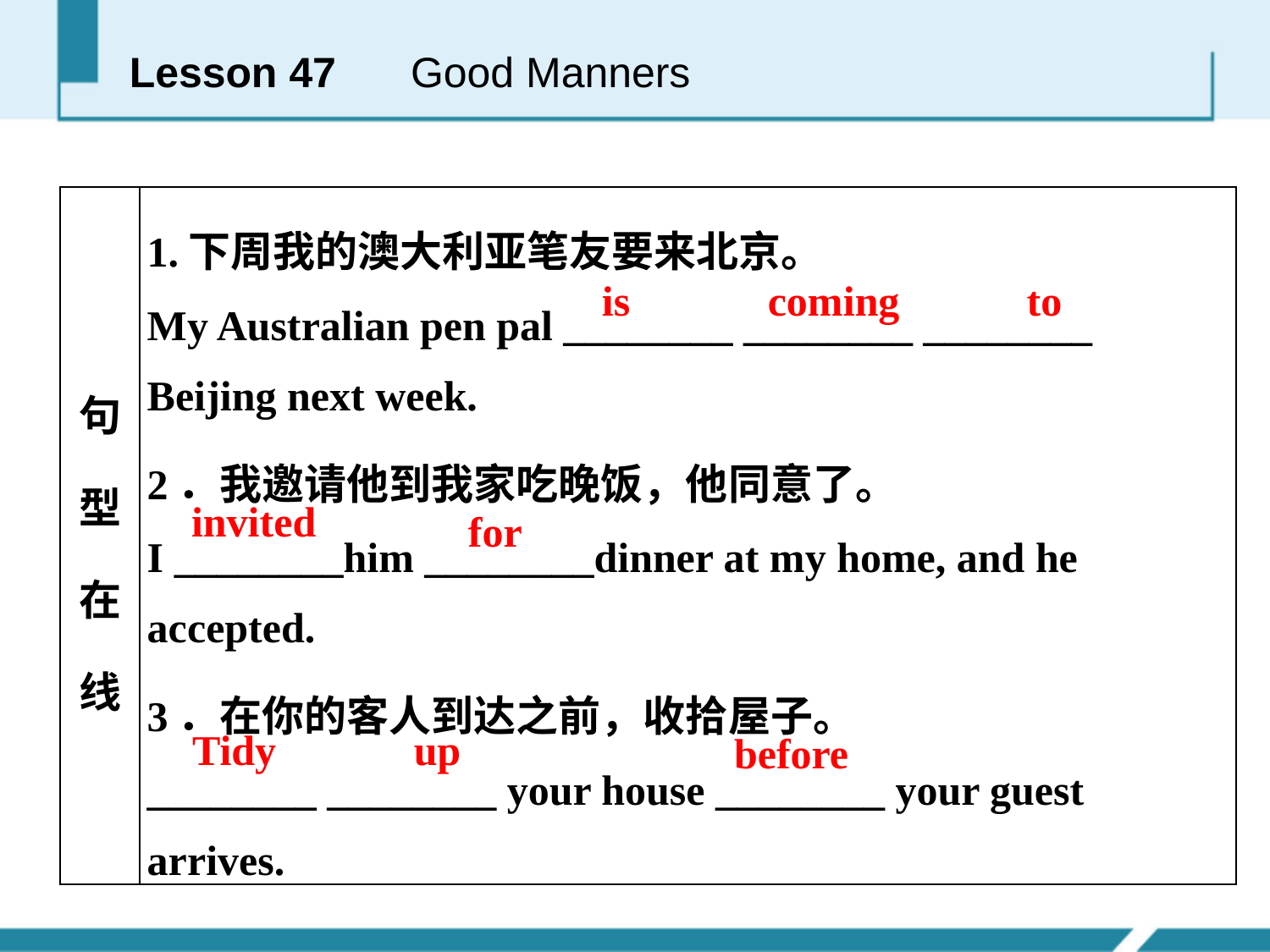

Lesson 47 　Good Manners
| 句型在线 | 1.下周我的澳大利亚笔友要来北京。 My Australian pen pal \_\_\_\_\_\_\_\_ \_\_\_\_\_\_\_\_ \_\_\_\_\_\_\_\_ Beijing next week. 2．我邀请他到我家吃晚饭，他同意了。 I \_\_\_\_\_\_\_\_him \_\_\_\_\_\_\_\_dinner at my home, and he accepted. 3．在你的客人到达之前，收拾屋子。 \_\_\_\_\_\_\_\_ \_\_\_\_\_\_\_\_ your house \_\_\_\_\_\_\_\_ your guest arrives. |
| --- | --- |
is             coming            to
invited
for
Tidy             up
before